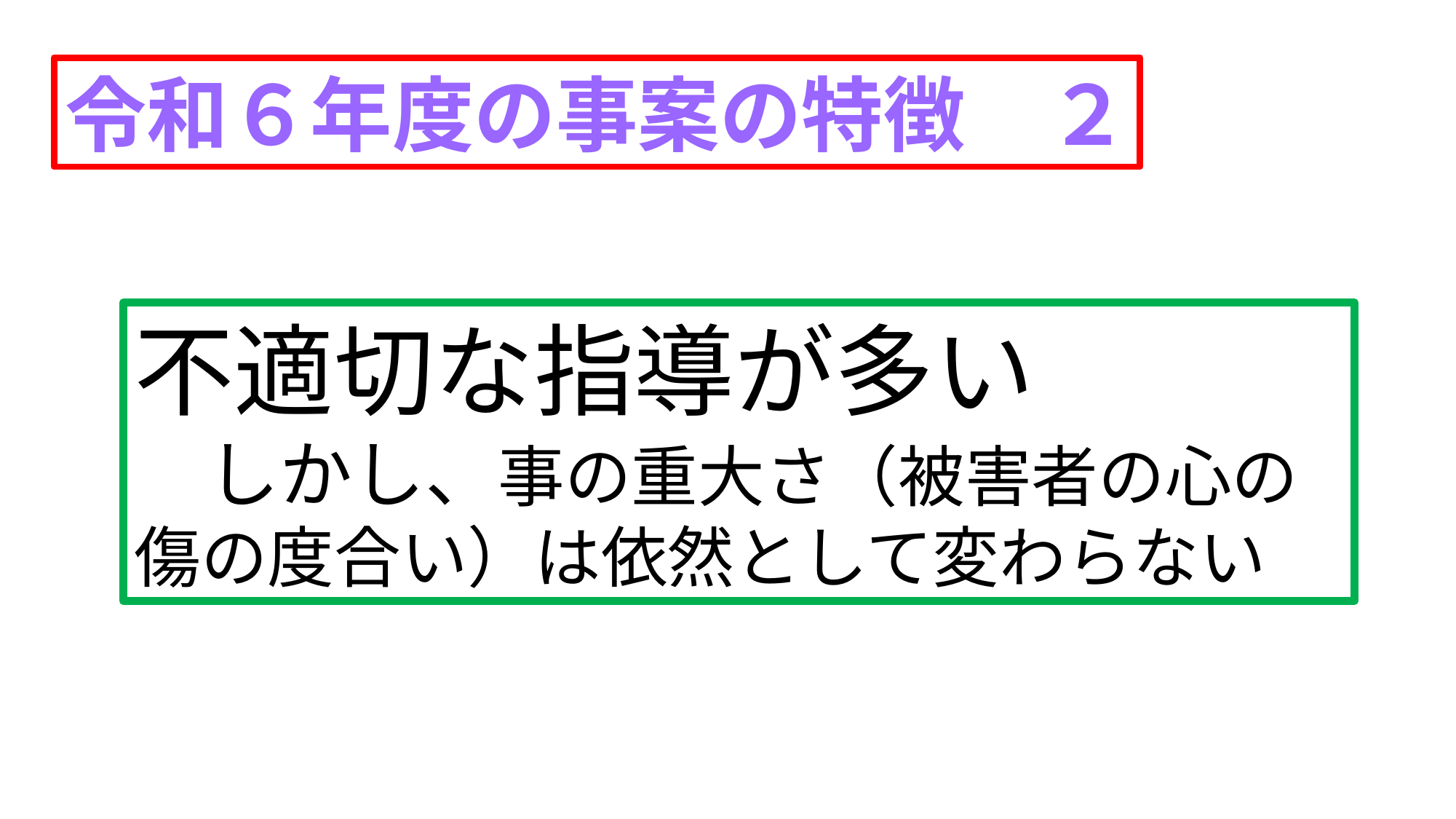

令和６年度の事案の特徴　２
不適切な指導が多い
　しかし、事の重大さ（被害者の心の傷の度合い）は依然として変わらない